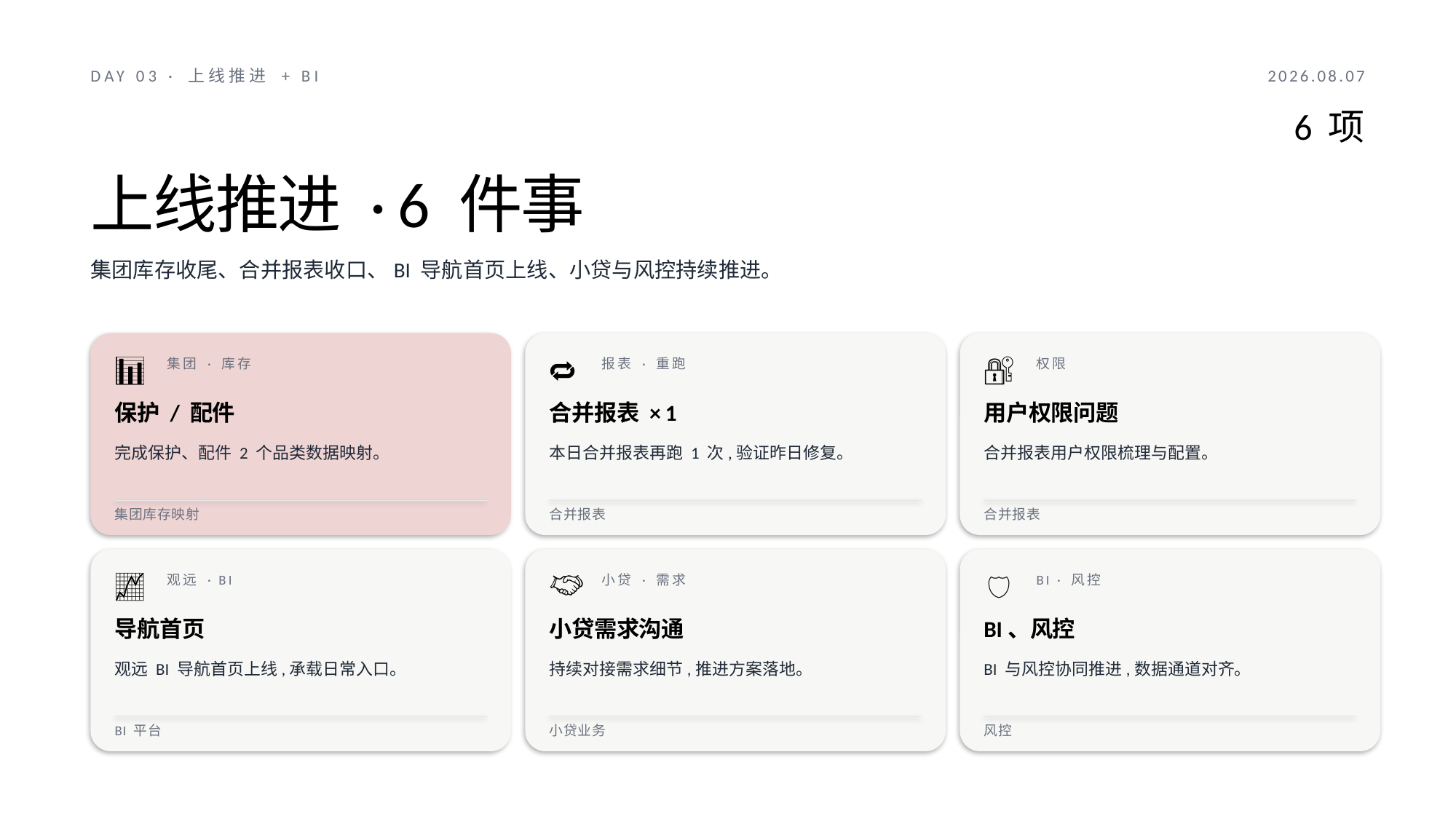

DAY 03 · 上线推进 + BI
2026.08.07
6 项
上线推进 · 6 件事
集团库存收尾、合并报表收口、BI 导航首页上线、小贷与风控持续推进。

📊
🔁
🔐
集团 · 库存
报表 · 重跑
权限
保护 / 配件
合并报表 × 1
用户权限问题
完成保护、配件 2 个品类数据映射。
本日合并报表再跑 1 次,验证昨日修复。
合并报表用户权限梳理与配置。

集团库存映射
合并报表
合并报表

📈
🤝
🛡️
观远 · BI
小贷 · 需求
BI · 风控
导航首页
小贷需求沟通
BI、风控
观远 BI 导航首页上线,承载日常入口。
持续对接需求细节,推进方案落地。
BI 与风控协同推进,数据通道对齐。

BI 平台
小贷业务
风控